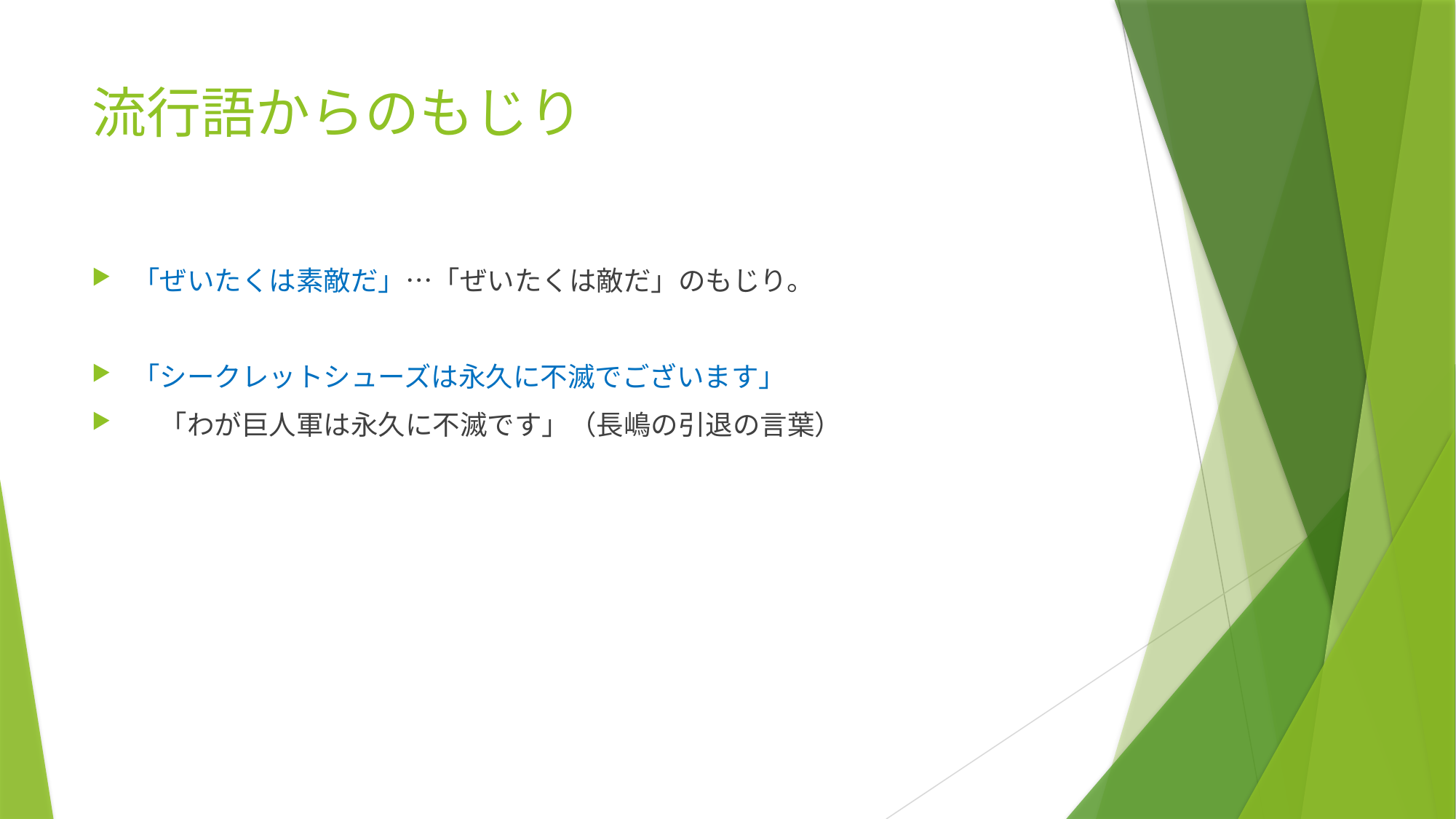

# 流行語からのもじり
「ぜいたくは素敵だ」…「ぜいたくは敵だ」のもじり。

「シークレットシューズは永久に不滅でございます」
　「わが巨人軍は永久に不滅です」（長嶋の引退の言葉）